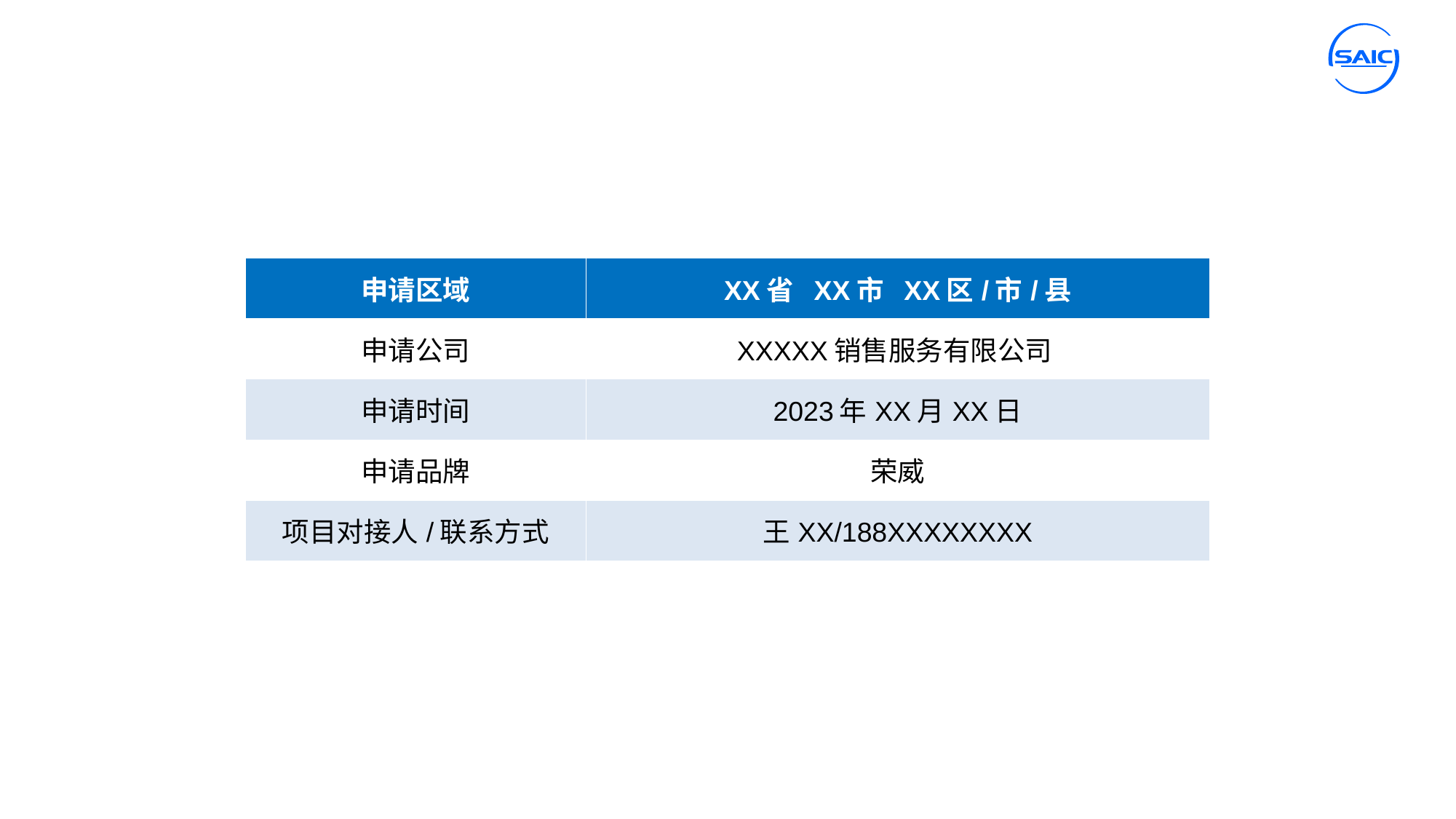

| 申请区域 | XX省 XX市 XX区/市/县 |
| --- | --- |
| 申请公司 | XXXXX销售服务有限公司 |
| 申请时间 | 2023年XX月XX日 |
| 申请品牌 | 荣威 |
| 项目对接人/联系方式 | 王XX/188XXXXXXXX |